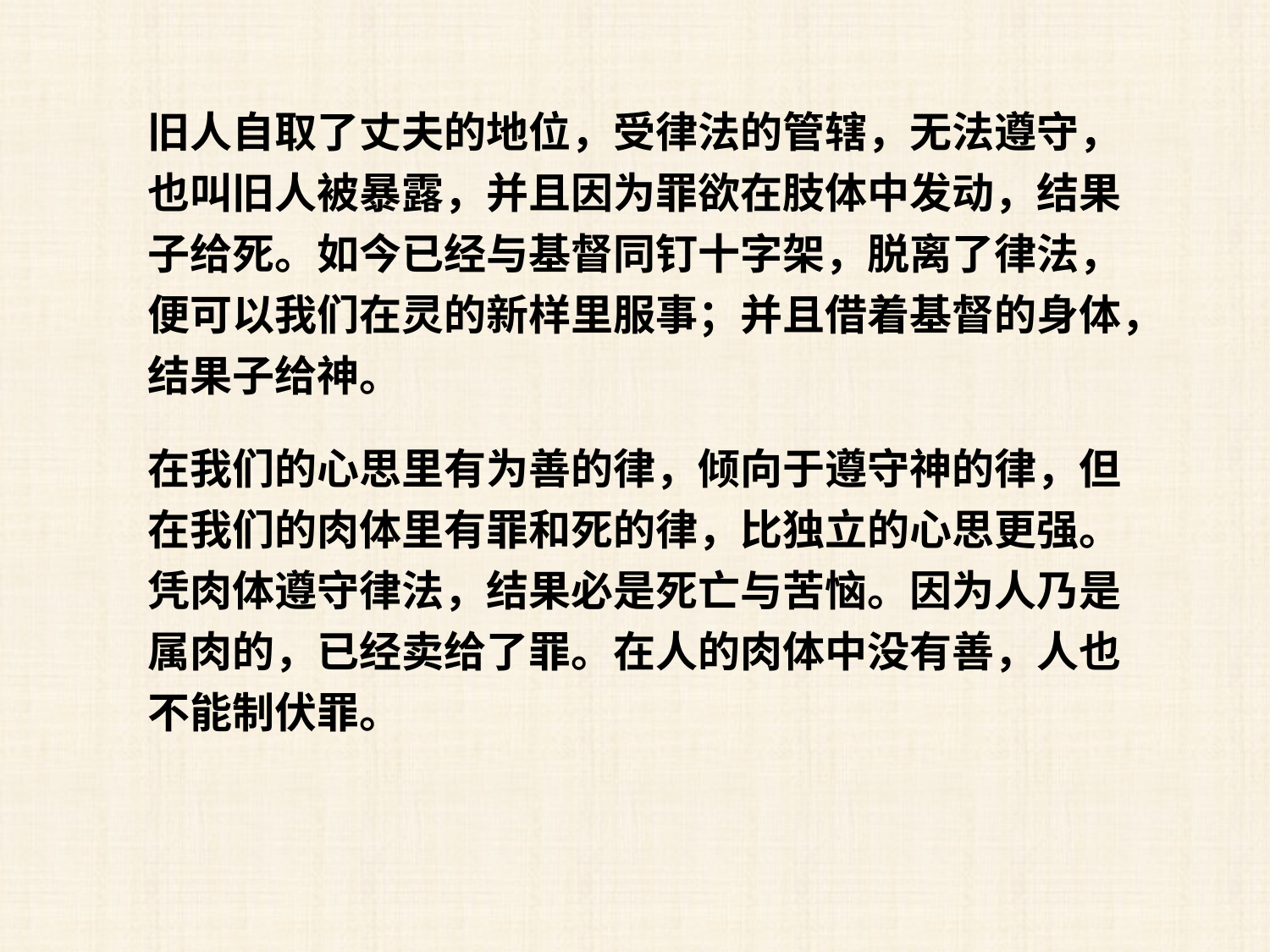

旧人自取了丈夫的地位，受律法的管辖，无法遵守，也叫旧人被暴露，并且因为罪欲在肢体中发动，结果子给死。如今已经与基督同钉十字架，脱离了律法，便可以我们在灵的新样里服事；并且借着基督的身体，结果子给神。
在我们的心思里有为善的律，倾向于遵守神的律，但在我们的肉体里有罪和死的律，比独立的心思更强。凭肉体遵守律法，结果必是死亡与苦恼。因为人乃是属肉的，已经卖给了罪。在人的肉体中没有善，人也不能制伏罪。